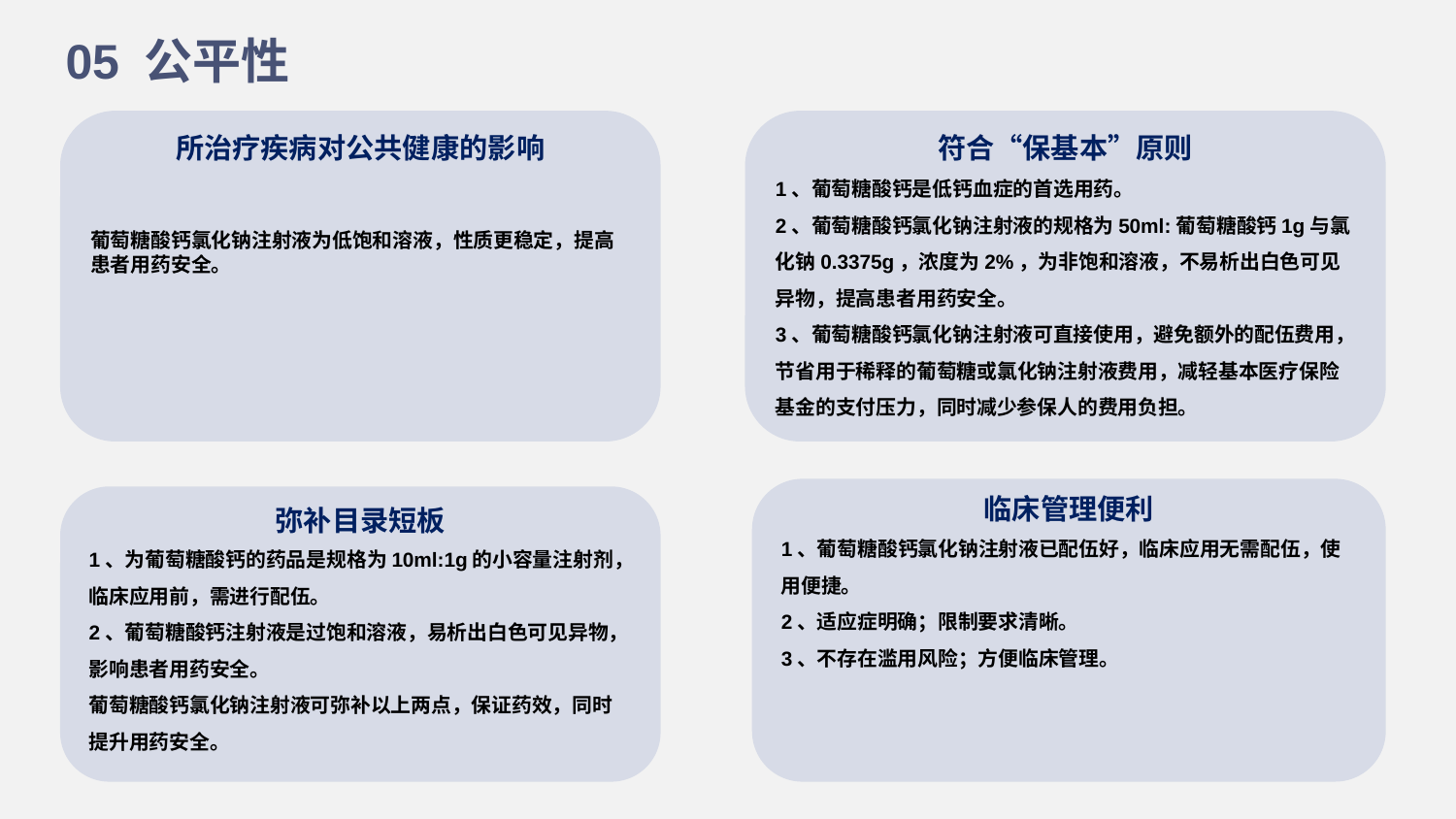

05 公平性
所治疗疾病对公共健康的影响

葡萄糖酸钙氯化钠注射液为低饱和溶液，性质更稳定，提高患者用药安全。
符合“保基本”原则
1、葡萄糖酸钙是低钙血症的首选用药。
2、葡萄糖酸钙氯化钠注射液的规格为50ml:葡萄糖酸钙1g与氯化钠0.3375g，浓度为2%，为非饱和溶液，不易析出白色可见异物，提高患者用药安全。
3、葡萄糖酸钙氯化钠注射液可直接使用，避免额外的配伍费用，节省用于稀释的葡萄糖或氯化钠注射液费用，减轻基本医疗保险基金的支付压力，同时减少参保人的费用负担。
临床管理便利
1、葡萄糖酸钙氯化钠注射液已配伍好，临床应用无需配伍，使用便捷。
2、适应症明确；限制要求清晰。
3、不存在滥用风险；方便临床管理。
弥补目录短板
1、为葡萄糖酸钙的药品是规格为10ml:1g的小容量注射剂，临床应用前，需进行配伍。
2、葡萄糖酸钙注射液是过饱和溶液，易析出白色可见异物，影响患者用药安全。
葡萄糖酸钙氯化钠注射液可弥补以上两点，保证药效，同时提升用药安全。